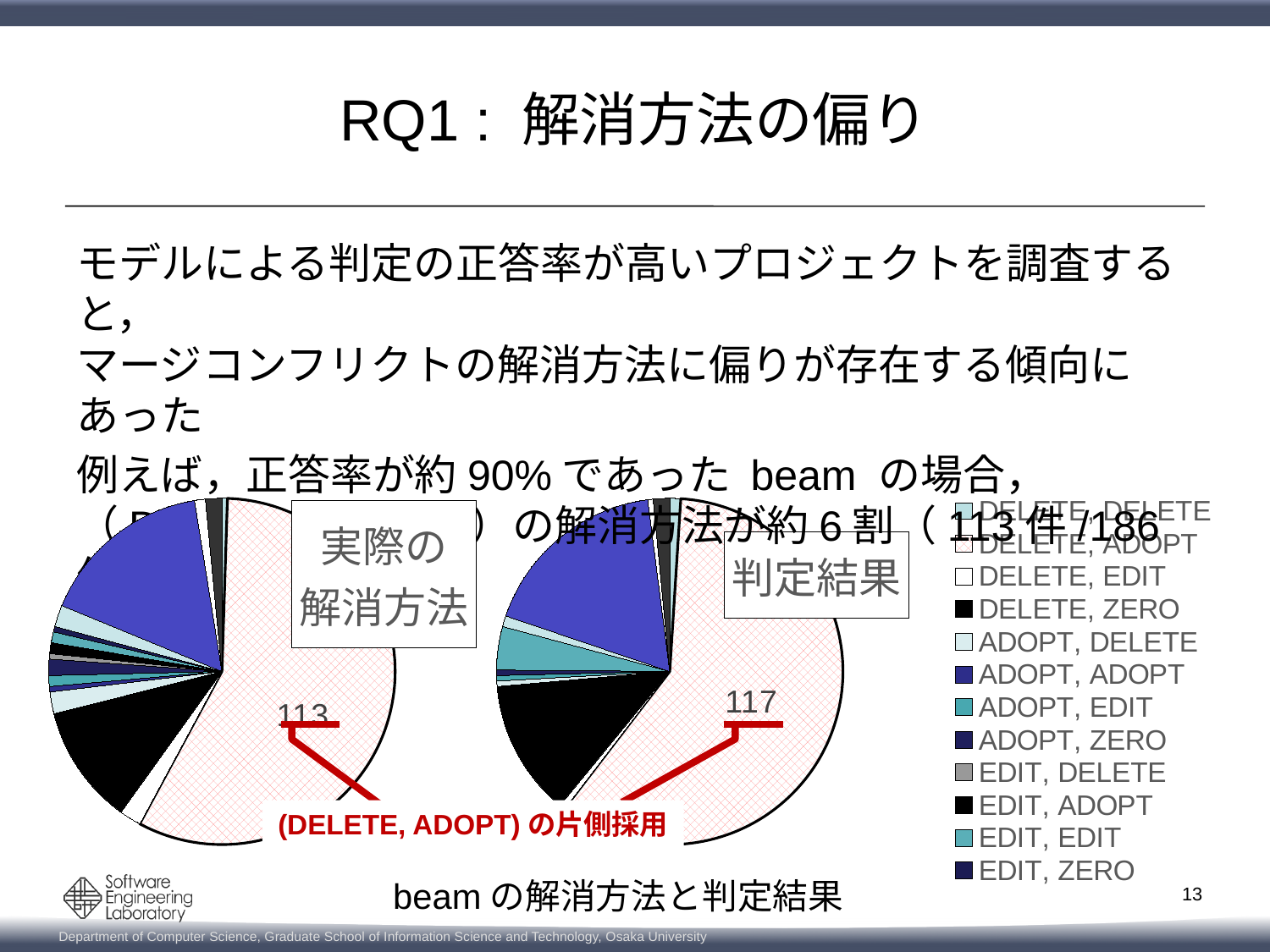

# RQ1 : 解消方法の偏り
モデルによる判定の正答率が高いプロジェクトを調査すると，
マージコンフリクトの解消方法に偏りが存在する傾向にあった
例えば，正答率が約90%であった beam の場合，
（DELETE, ADOPT）の解消方法が約6割（113件/186件）

### Chart: 実際の
解消方法

| Category | 実際の
解消方法 |
|---|---|
| DELETE, DELETE | 1.0 |
| DELETE, ADOPT | 113.0 |
| DELETE, EDIT | 4.0 |
| DELETE, ZERO | 22.0 |
| ADOPT, DELETE | 4.0 |
| ADOPT, ADOPT | 1.0 |
| ADOPT, EDIT | 2.0 |
| ADOPT, ZERO | 3.0 |
| EDIT, DELETE | 1.0 |
| EDIT, ADOPT | 2.0 |
| EDIT, EDIT | 2.0 |
| EDIT, ZERO | 1.0 |
| ZERO, DELETE | 4.0 |
| ZERO, ADOPT | 32.0 |
| ZERO, EDIT | 2.0 |
| ZERO, ZERO | 3.0 |

### Chart: 判定結果

| Category | 判定結果 |
|---|---|
| DELETE, DELETE | 2.0 |
| DELETE, ADOPT | 117.0 |
| DELETE, EDIT | 1.0 |
| DELETE, ZERO | 25.0 |
| ADOPT, DELETE | 1.0 |
| ADOPT, ADOPT | 0.0 |
| ADOPT, EDIT | 1.0 |
| ADOPT, ZERO | 1.0 |
| EDIT, DELETE | 0.0 |
| EDIT, ADOPT | 0.0 |
| EDIT, EDIT | 8.0 |
| EDIT, ZERO | 0.0 |
| ZERO, DELETE | 2.0 |
| ZERO, ADOPT | 35.0 |
| ZERO, EDIT | 1.0 |
| ZERO, ZERO | 3.0 |

(DELETE, ADOPT)の片側採用
beamの解消方法と判定結果
13